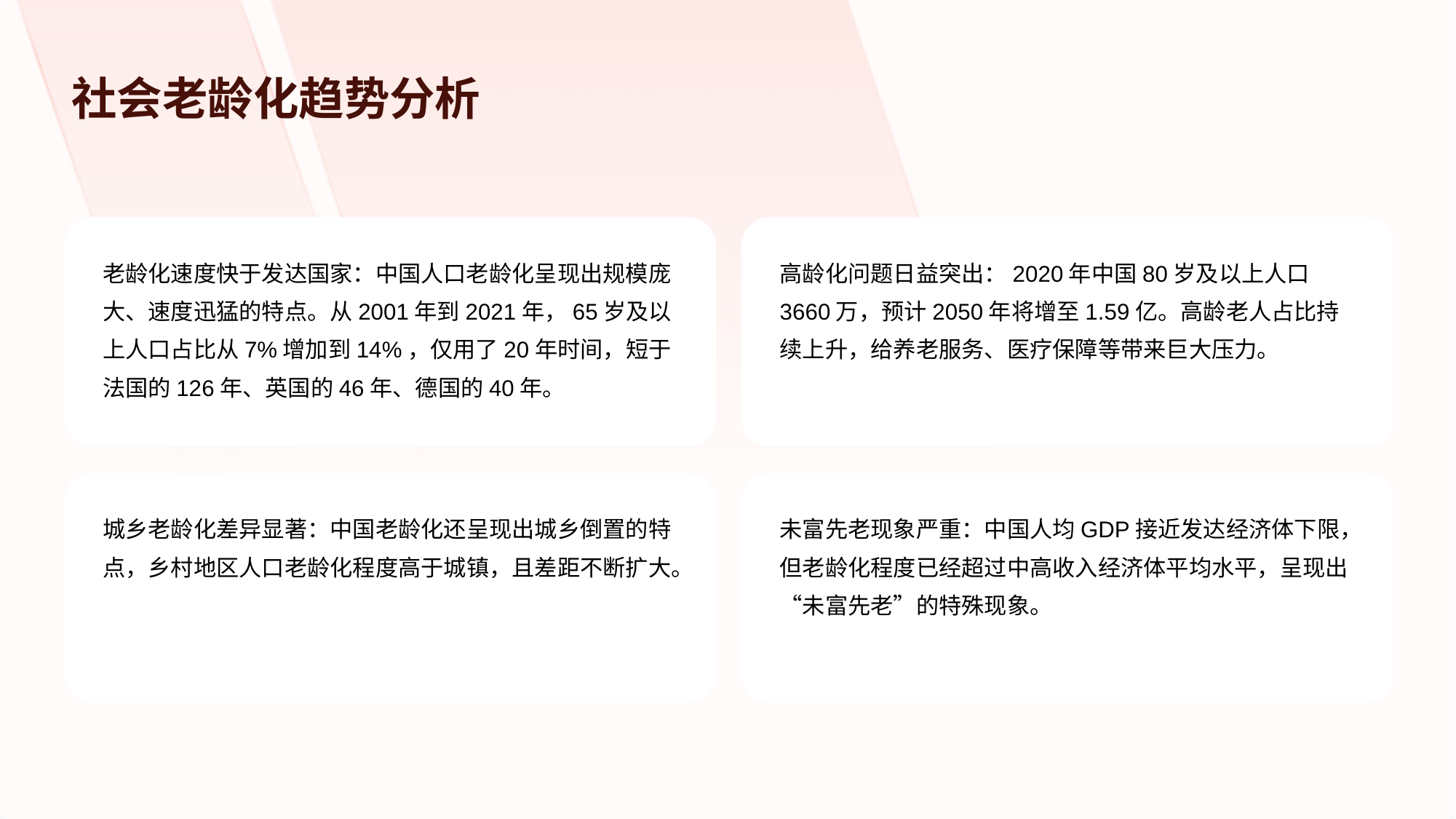

社会老龄化趋势分析

老龄化速度快于发达国家：中国人口老龄化呈现出规模庞大、速度迅猛的特点。从2001年到2021年，65岁及以上人口占比从7%增加到14%，仅用了20年时间，短于法国的126年、英国的46年、德国的40年。
高龄化问题日益突出：2020年中国80岁及以上人口3660万，预计2050年将增至1.59亿。高龄老人占比持续上升，给养老服务、医疗保障等带来巨大压力。

城乡老龄化差异显著：中国老龄化还呈现出城乡倒置的特点，乡村地区人口老龄化程度高于城镇，且差距不断扩大。
未富先老现象严重：中国人均GDP接近发达经济体下限，但老龄化程度已经超过中高收入经济体平均水平，呈现出“未富先老”的特殊现象。